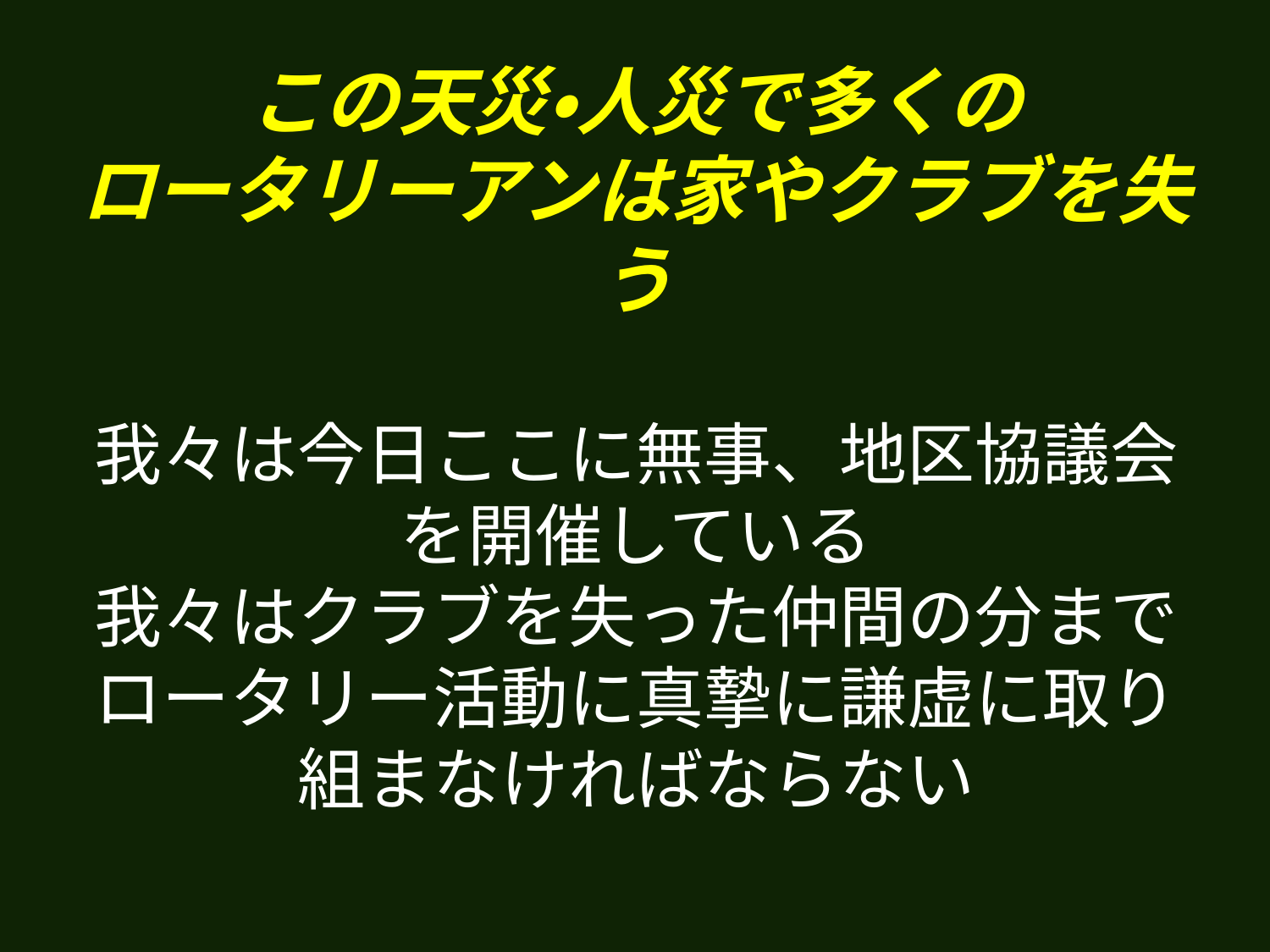

# この天災・人災で多くの ロータリーアンは家やクラブを失う 我々は今日ここに無事、地区協議会を開催している 我々はクラブを失った仲間の分までロータリー活動に真摯に謙虚に取り組まなければならない